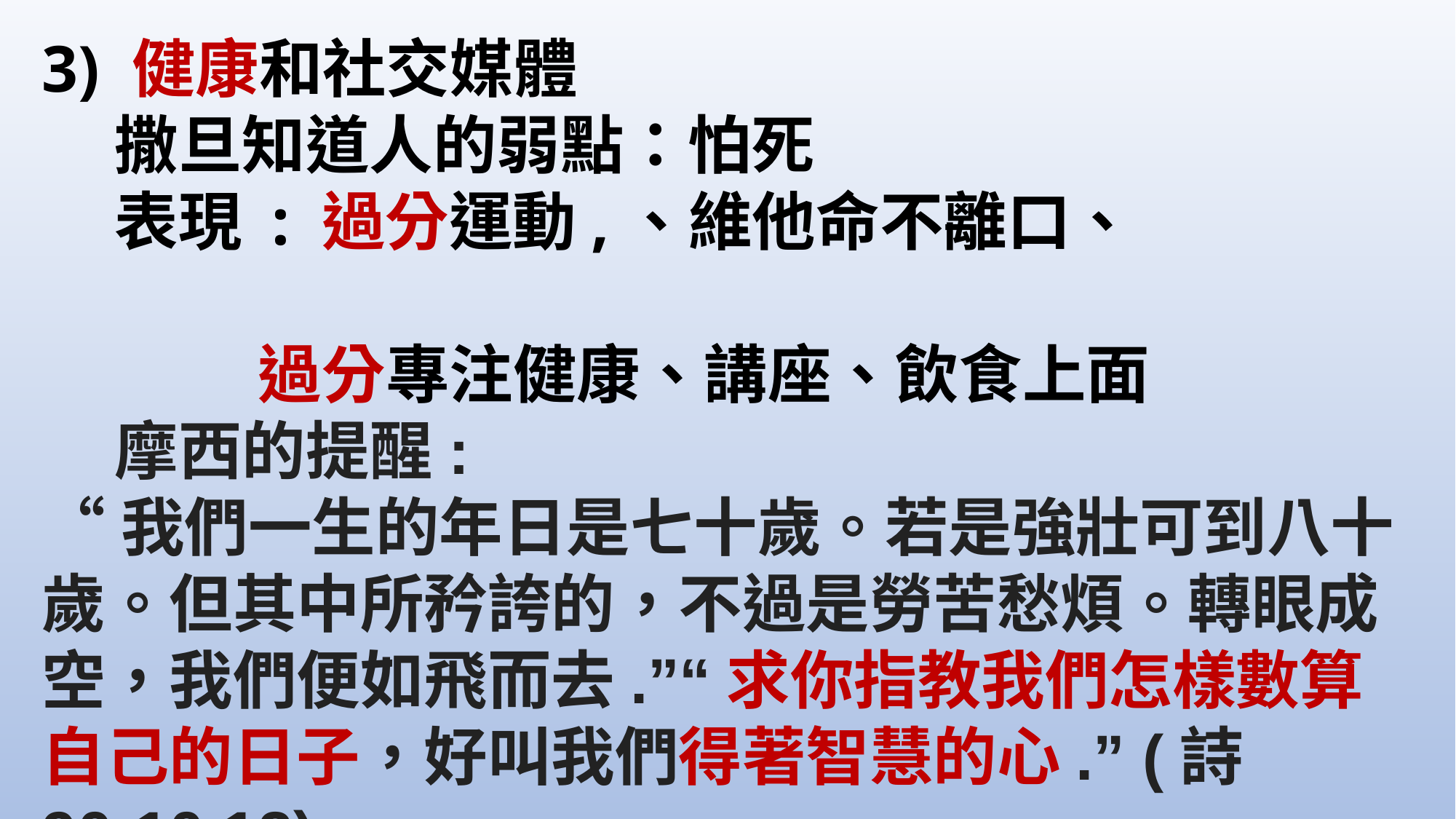

3) 健康和社交媒體
    撒旦知道人的弱點：怕死
    表現 : 過分運動,、維他命不離口、
              過分專注健康、講座、飲食上面
    摩西的提醒:
“我們一生的年日是七十歲。若是強壯可到八十歲。但其中所矜誇的，不過是勞苦愁煩。轉眼成空，我們便如飛而去.”“求你指教我們怎樣數算自己的日子，好叫我們得著智慧的心.” (詩90:10,12)